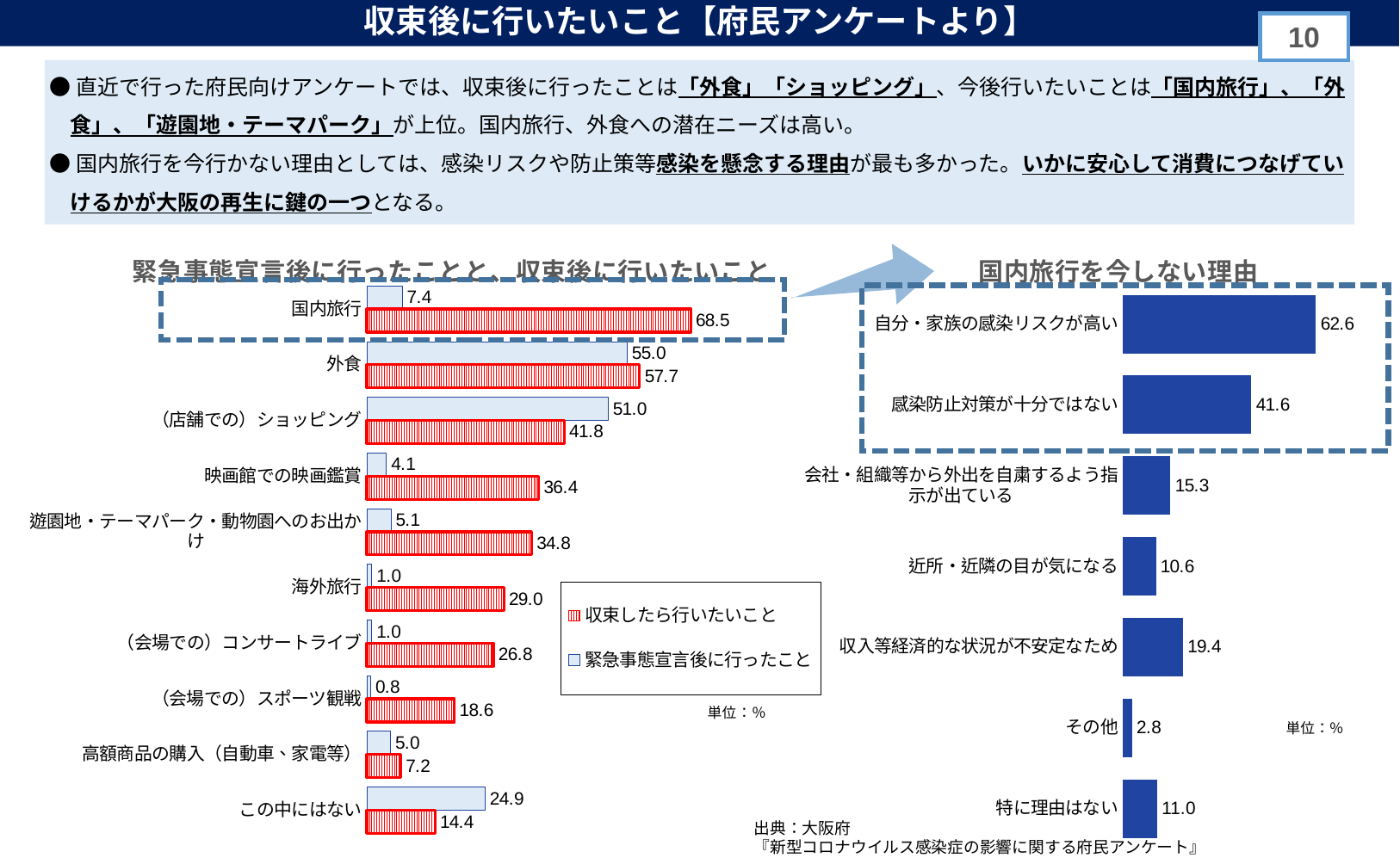

収束後に行いたいこと【府民アンケートより】
10
 ●直近で行った府民向けアンケートでは、収束後に行ったことは「外食」「ショッピング」、今後行いたいことは「国内旅行」、「外食」、「遊園地・テーマパーク」が上位。国内旅行、外食への潜在ニーズは高い。
 ●国内旅行を今行かない理由としては、感染リスクや防止策等感染を懸念する理由が最も多かった。いかに安心して消費につなげていけるかが大阪の再生に鍵の一つとなる。

### Chart: 国内旅行を今しない理由

| Category |  |
|---|---|
| 自分・家族の感染リスクが高い | 62.60775862069 |
| 感染防止対策が十分ではない | 41.594827586207 |
| 会社・組織等から外出を自粛するよう指示が出ている | 15.301724137931 |
| 近所・近隣の目が気になる | 10.560344827586 |
| 収入等経済的な状況が不安定なため | 19.396551724138 |
| その他 | 2.801724137931 |
| 特に理由はない | 10.991379310345 |

### Chart: 緊急事態宣言後に行ったことと、収束後に行いたいこと

| Category |  |  |
|---|---|---|
| 国内旅行 | 7.437348423605497 | 68.48 |
| 外食 | 55.01212611156022 | 57.68 |
| （店舗での）ショッピング | 50.970088924818114 | 41.76 |
| 映画館での映画鑑賞 | 4.082457558609539 | 36.36 |
| 遊園地・テーマパーク・動物園へのお出かけ | 5.052546483427648 | 34.84 |
| 海外旅行 | 1.0105092966855296 | 29.0 |
| （会場での）コンサートライブ | 0.9700889248181084 | 26.76 |
| （会場での）スポーツ観戦 | 0.7679870654810024 | 18.56 |
| 高額商品の購入（自動車、家電等） | 4.971705739692806 | 7.16 |
| この中にはない | 24.93936944219887 | 14.4 |

単位：％
出典：大阪府
『新型コロナウイルス感染症の影響に関する府民アンケート』